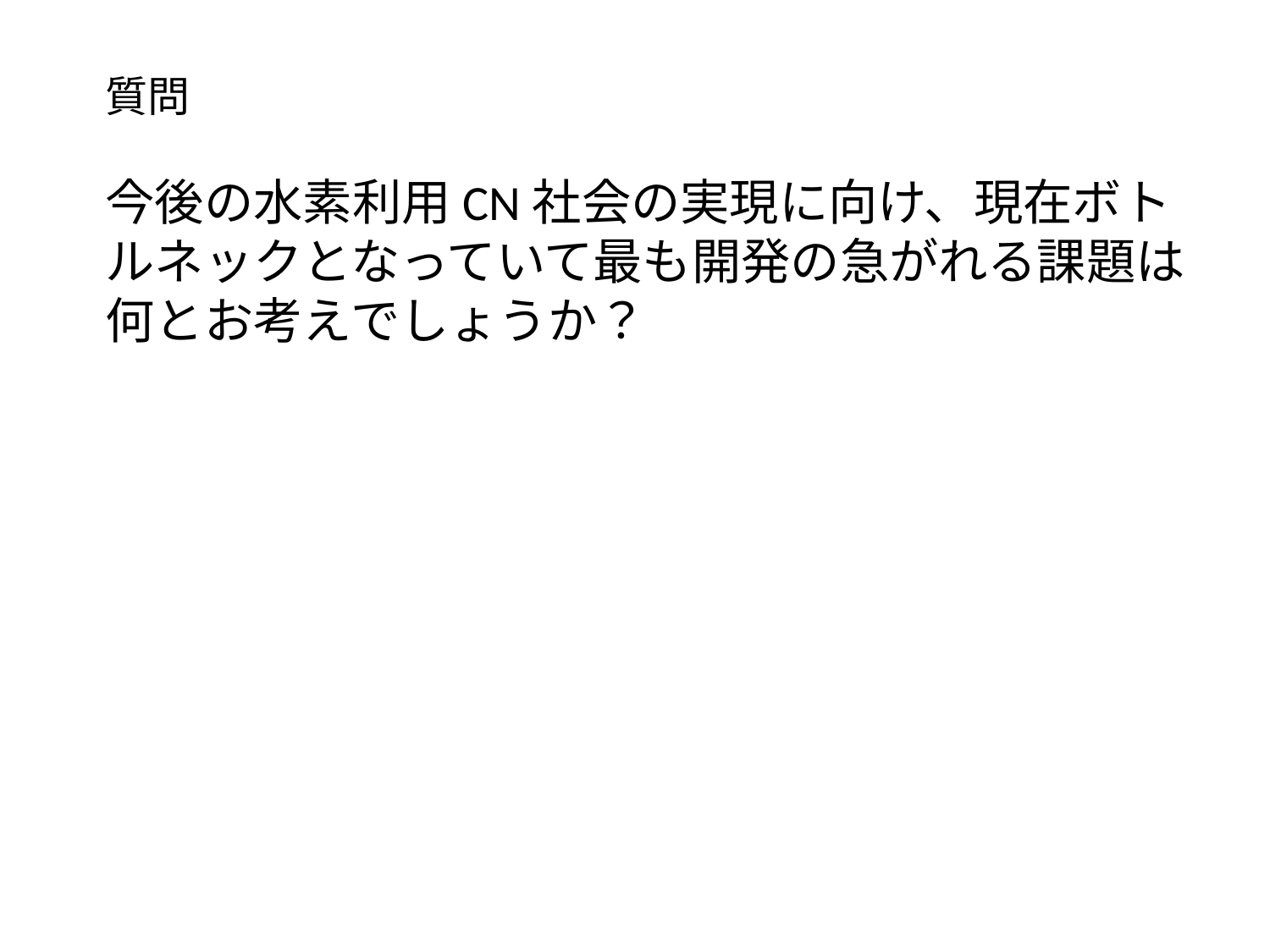

質問

今後の水素利用CN社会の実現に向け、現在ボトルネックとなっていて最も開発の急がれる課題は何とお考えでしょうか？